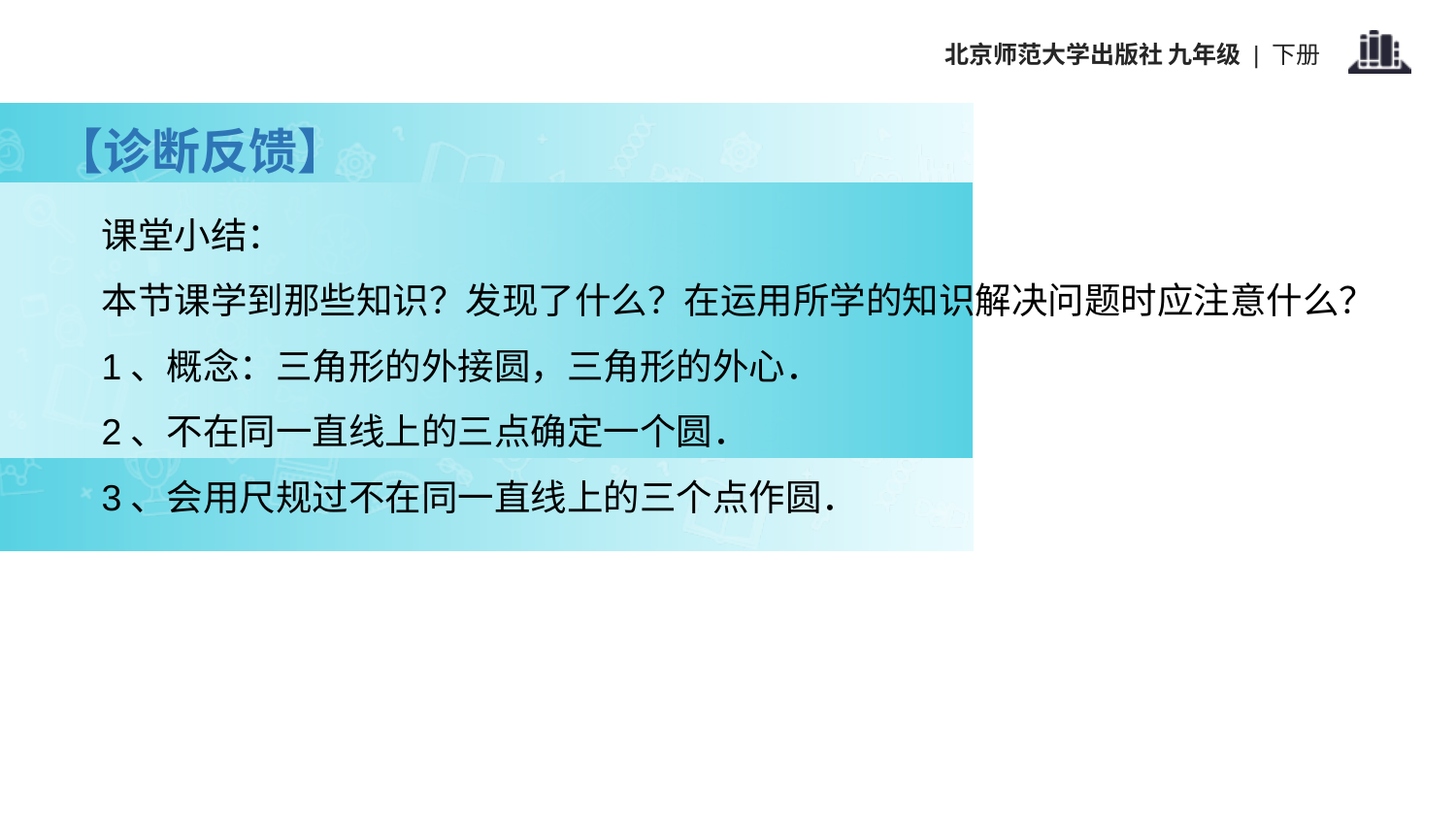

【诊断反馈】
课堂小结：
本节课学到那些知识？发现了什么？在运用所学的知识解决问题时应注意什么？
1、概念：三角形的外接圆，三角形的外心．
2、不在同一直线上的三点确定一个圆．
3、会用尺规过不在同一直线上的三个点作圆．